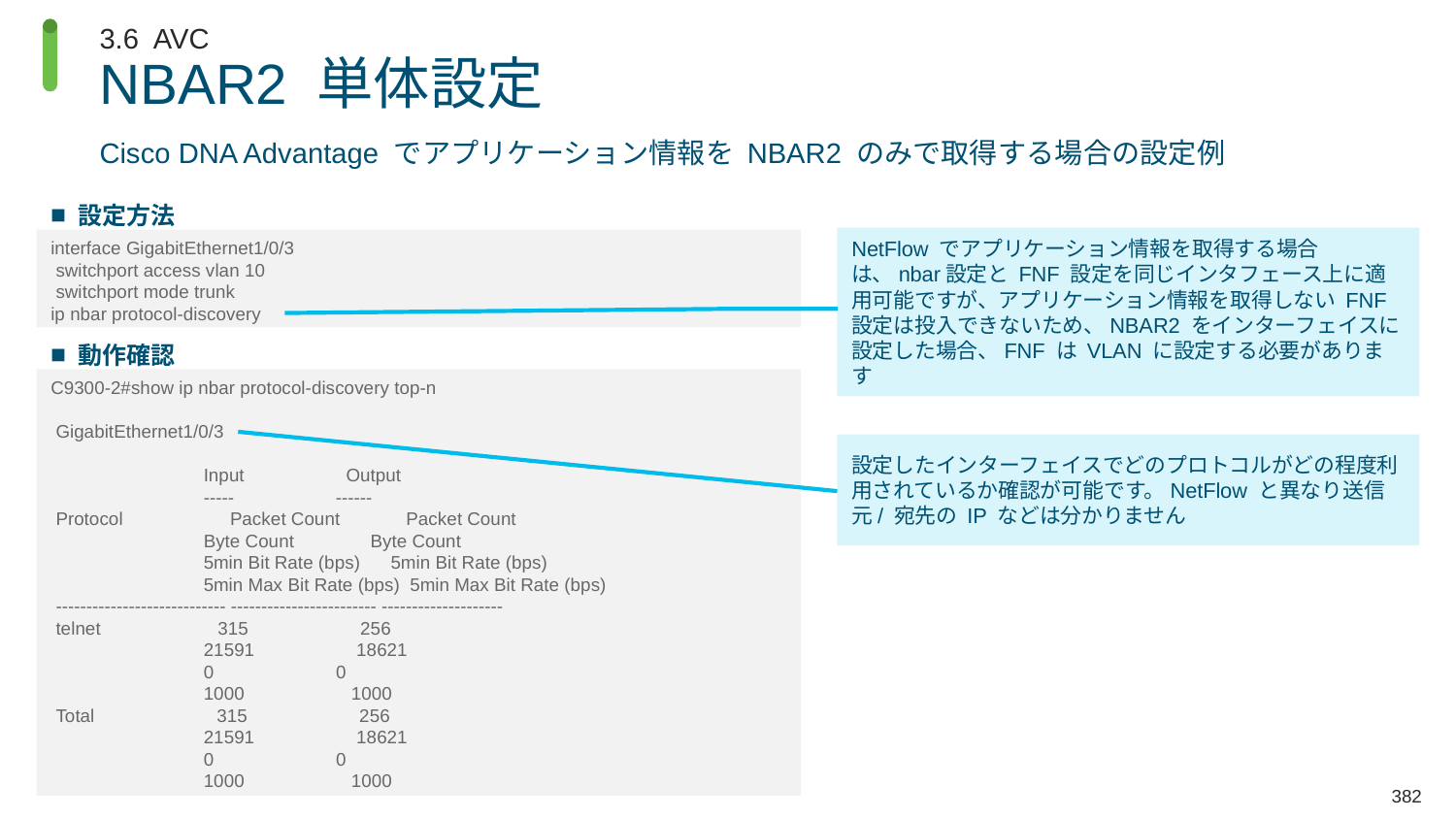

3.6  AVC
# NBAR2 単体設定
Cisco DNA Advantage でアプリケーション情報を NBAR2 のみで取得する場合の設定例
設定方法
NetFlow でアプリケーション情報を取得する場合は、nbar設定と FNF 設定を同じインタフェース上に適用可能ですが、アプリケーション情報を取得しない FNF 設定は投入できないため、NBAR2 をインターフェイスに設定した場合、FNF は VLAN に設定する必要があります
interface GigabitEthernet1/0/3
 switchport access vlan 10
 switchport mode trunk
ip nbar protocol-discovery
動作確認
C9300-2#show ip nbar protocol-discovery top-n

 GigabitEthernet1/0/3

                              Input                    Output
                              -----                    ------
 Protocol                     Packet Count             Packet Count
                              Byte Count               Byte Count
                              5min Bit Rate (bps)      5min Bit Rate (bps)
                              5min Max Bit Rate (bps)  5min Max Bit Rate (bps)
 ---------------------------- ------------------------ --------------------
 telnet                       315                      256
                              21591                    18621
                              0                        0
                              1000                     1000
 Total                        315                      256
                              21591                    18621
                              0                        0
                              1000                     1000
設定したインターフェイスでどのプロトコルがどの程度利用されているか確認が可能です。NetFlow と異なり送信元/ 宛先の IP などは分かりません
382